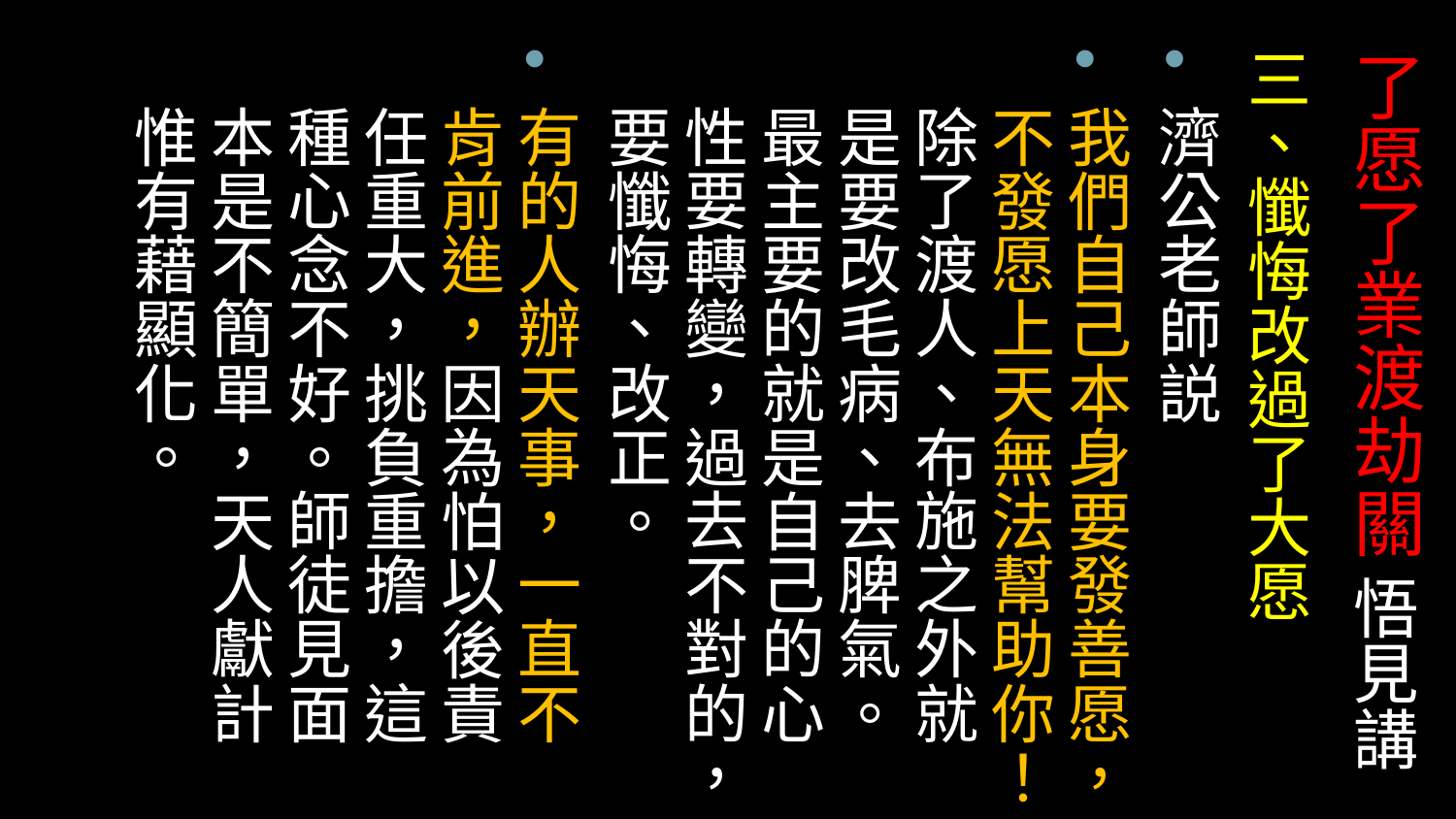

三、懺悔改過了大愿
濟公老師説
我們自己本身要發善愿，不發愿上天無法幫助你！除了渡人、布施之外就是要改毛病、去脾氣。最主要的就是自己的心性要轉變，過去不對的，要懺悔、改正。
有的人辦天事，一直不肯前進，因為怕以後責任重大，挑負重擔，這種心念不好。師徒見面本是不簡單，天人獻計惟有藉顯化。

# 了愿了業渡劫關 悟見講